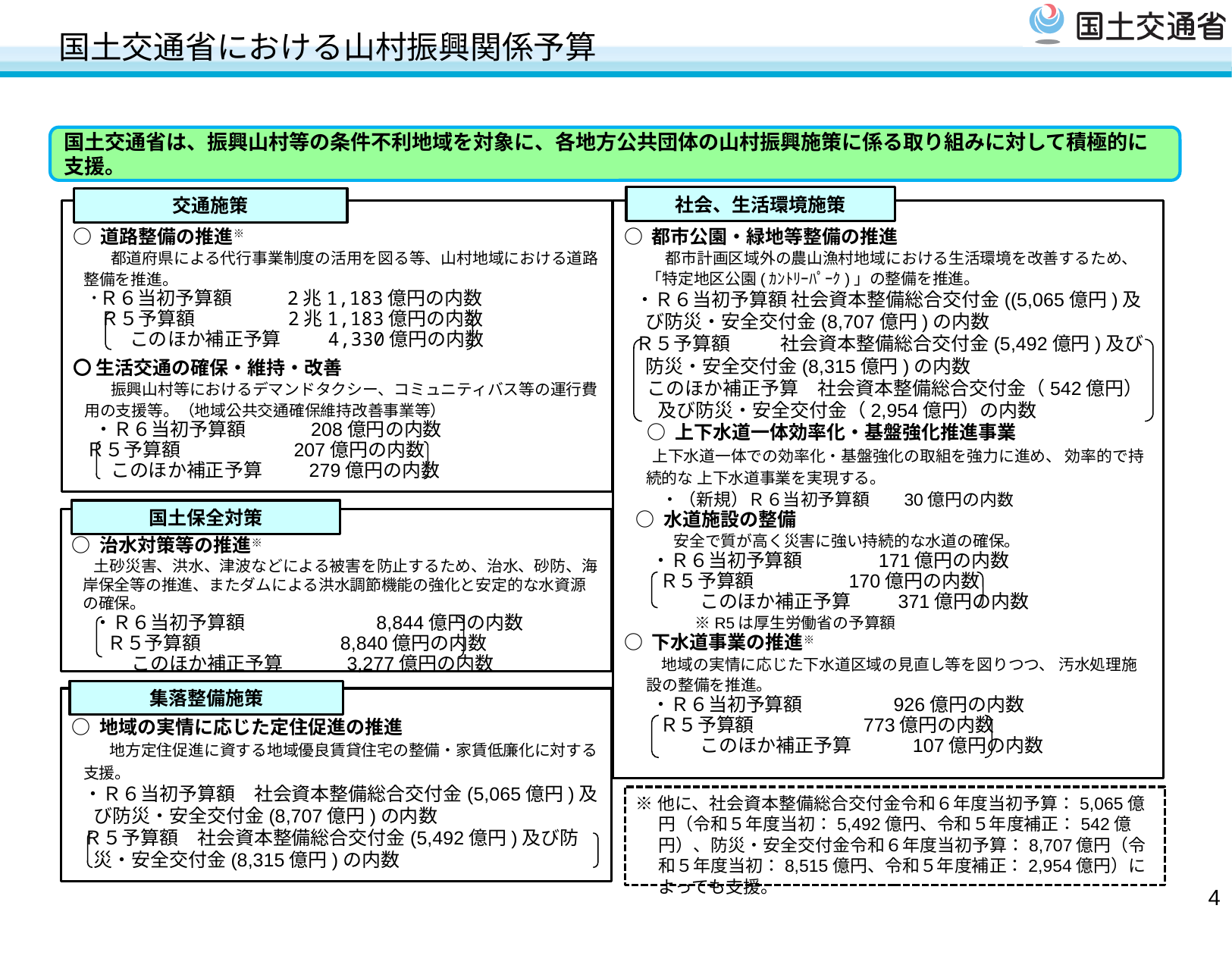

# 国土交通省における山村振興関係予算
国土交通省は、振興山村等の条件不利地域を対象に、各地方公共団体の山村振興施策に係る取り組みに対して積極的に支援。
社会、生活環境施策

○ 都市公園・緑地等整備の推進
　都市計画区域外の農山漁村地域における生活環境を改善するため、「特定地区公園(ｶﾝﾄﾘｰﾊﾟｰｸ)」の整備を推進。
・Ｒ６当初予算額 社会資本整備総合交付金((5,065億円)及び防災・安全交付金(8,707億円)の内数
Ｒ５予算額 　　  社会資本整備総合交付金(5,492億円)及び防災・安全交付金(8,315億円)の内数
このほか補正予算　社会資本整備総合交付金（542億円）及び防災・安全交付金（2,954億円）の内数
○ 上下水道一体効率化・基盤強化推進事業
　上下水道一体での効率化・基盤強化の取組を強力に進め、 効率的で持続的な 上下水道事業を実現する。
　  ・（新規）Ｒ６当初予算額　   30億円の内数
○ 水道施設の整備
　　安全で質が高く災害に強い持続的な水道の確保。
　  ・Ｒ６当初予算額　       　 171億円の内数
　    Ｒ５予算額                　 170億円の内数
　　　　このほか補正予算　　 371億円の内数
	　　※R5は厚生労働省の予算額
○ 下水道事業の推進※
　地域の実情に応じた下水道区域の見直し等を図りつつ、 汚水処理施設の整備を推進。
　  ・Ｒ６当初予算額　       　　926億円の内数
　    Ｒ５予算額                　　773億円の内数
　　　　このほか補正予算　　　107億円の内数

交通施策

○ 道路整備の推進※
　　都道府県による代行事業制度の活用を図る等、山村地域における道路整備を推進。
   ･Ｒ６当初予算額　   　2兆1,183億円の内数
　  Ｒ５予算額　　　　   2兆1,183億円の内数
　　　このほか補正予算　　 4,330億円の内数

〇 生活交通の確保・維持・改善
　　振興山村等におけるデマンドタクシー、コミュニティバス等の運行費用の支援等。（地域公共交通確保維持改善事業等）
    ・Ｒ６当初予算額　          208億円の内数
  Ｒ５予算額   　　　　　　　                      　207億円の内数
　　このほか補正予算　 　279億円の内数

国土保全対策

○ 治水対策等の推進※
土砂災害、洪水、津波などによる被害を防止するため、治水、砂防、海岸保全等の推進、またダムによる洪水調節機能の強化と安定的な水資源の確保。
・Ｒ６当初予算額 　　  　　　　8,844億円の内数
  Ｒ５予算額   　　        　　   8,840億円の内数
　　このほか補正予算　 　    3,277億円の内数

集落整備施策

○ 地域の実情に応じた定住促進の推進
　　地方定住促進に資する地域優良賃貸住宅の整備・家賃低廉化に対する支援。
・Ｒ６当初予算額　社会資本整備総合交付金(5,065億円)及び防災・安全交付金(8,707億円)の内数
Ｒ５予算額　社会資本整備総合交付金(5,492億円)及び防災・安全交付金(8,315億円)の内数

※他に、社会資本整備総合交付金令和６年度当初予算：5,065億円（令和５年度当初：5,492億円、令和５年度補正：542億円）、防災・安全交付金令和６年度当初予算：8,707億円（令和５年度当初：8,515億円、令和５年度補正：2,954億円）によっても支援。

4